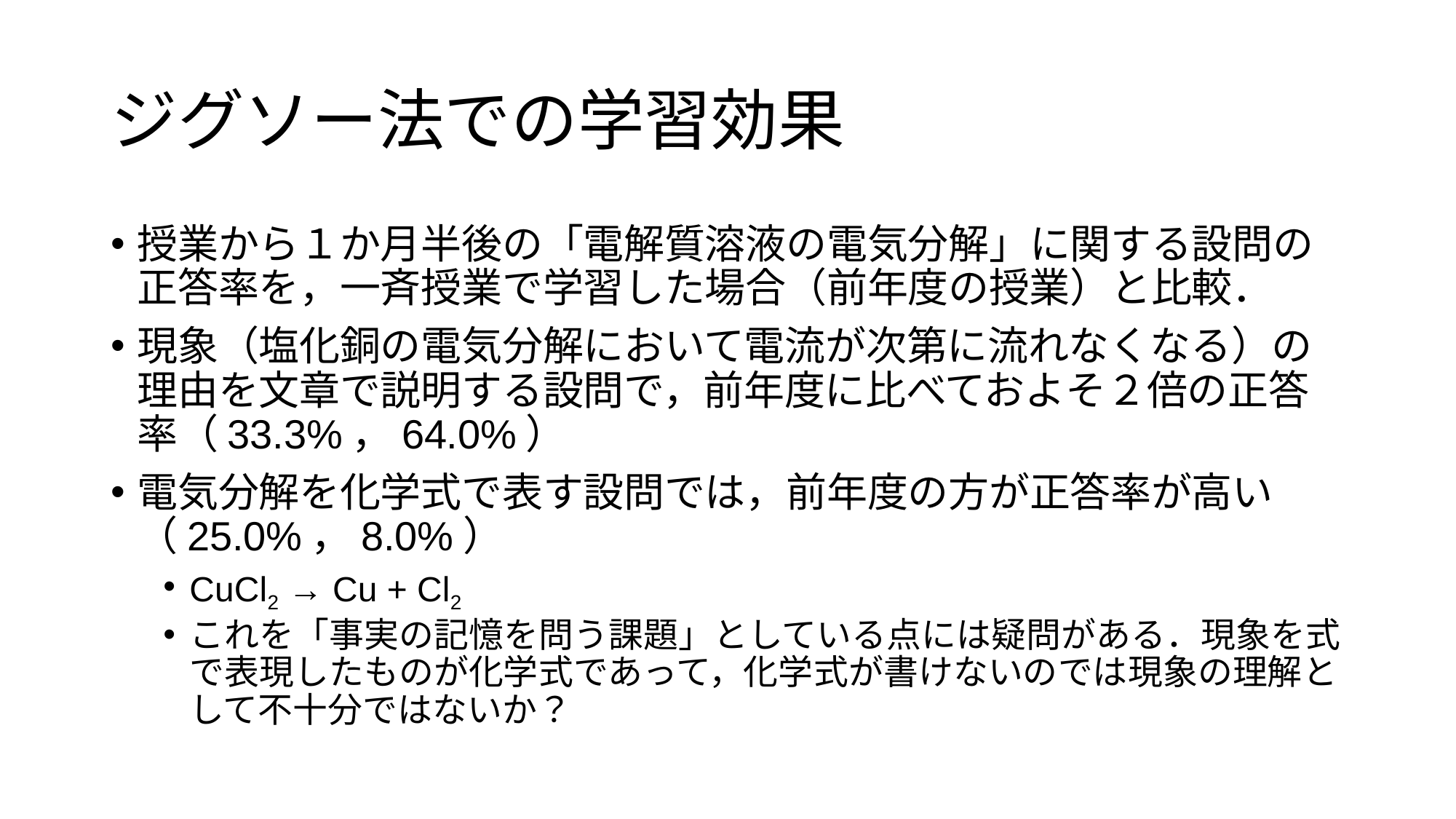

# ジグソー法での学習効果
授業から１か月半後の「電解質溶液の電気分解」に関する設問の正答率を，一斉授業で学習した場合（前年度の授業）と比較．
現象（塩化銅の電気分解において電流が次第に流れなくなる）の理由を文章で説明する設問で，前年度に比べておよそ２倍の正答率（33.3%，64.0%）
電気分解を化学式で表す設問では，前年度の方が正答率が高い（25.0%，8.0%）
CuCl2 → Cu + Cl2
これを「事実の記憶を問う課題」としている点には疑問がある．現象を式で表現したものが化学式であって，化学式が書けないのでは現象の理解として不十分ではないか？